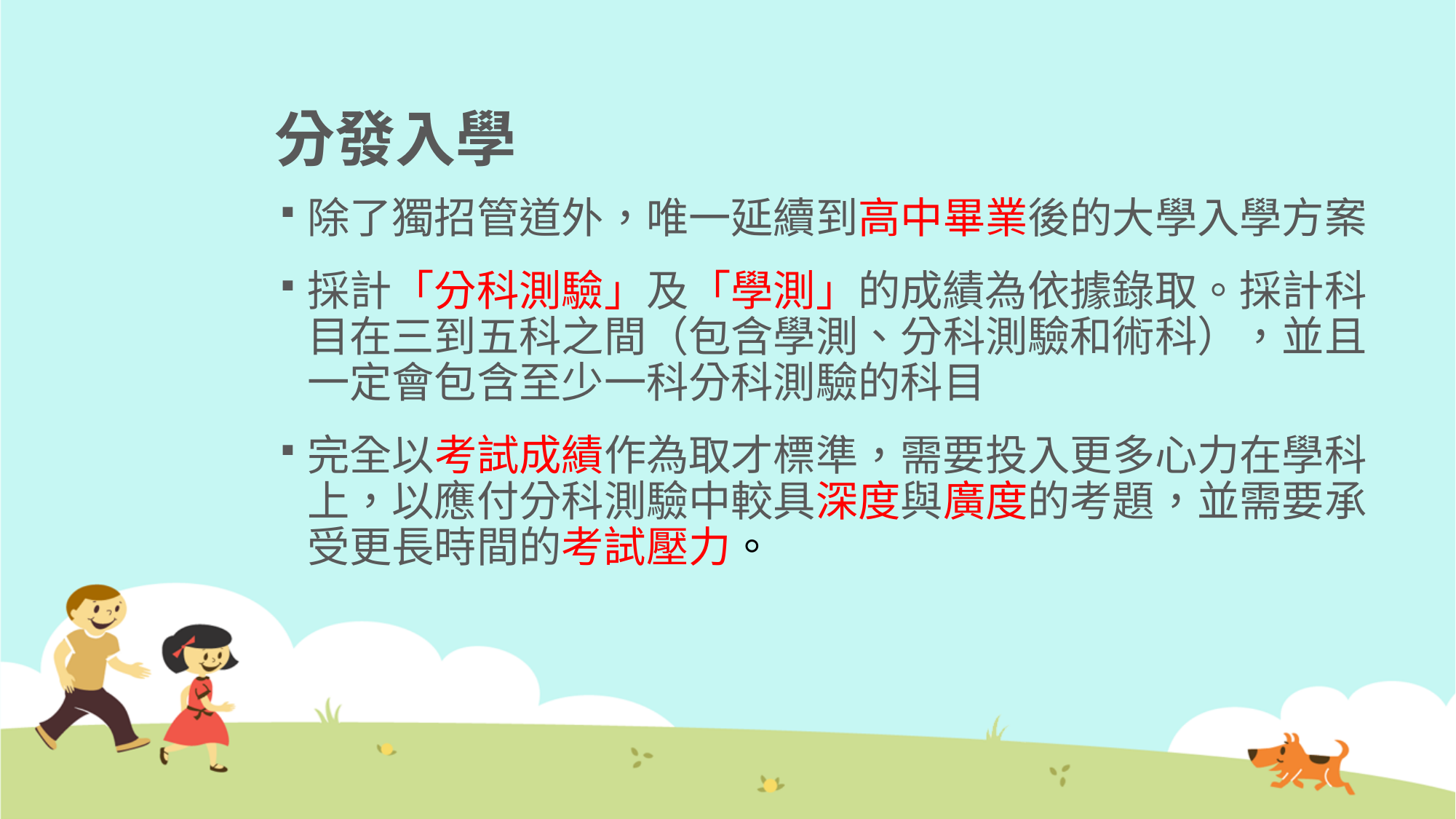

# 分發入學
除了獨招管道外，唯一延續到高中畢業後的大學入學方案
採計「分科測驗」及「學測」的成績為依據錄取。採計科目在三到五科之間（包含學測、分科測驗和術科），並且一定會包含至少一科分科測驗的科目
完全以考試成績作為取才標準，需要投入更多心力在學科上，以應付分科測驗中較具深度與廣度的考題，並需要承受更長時間的考試壓力。